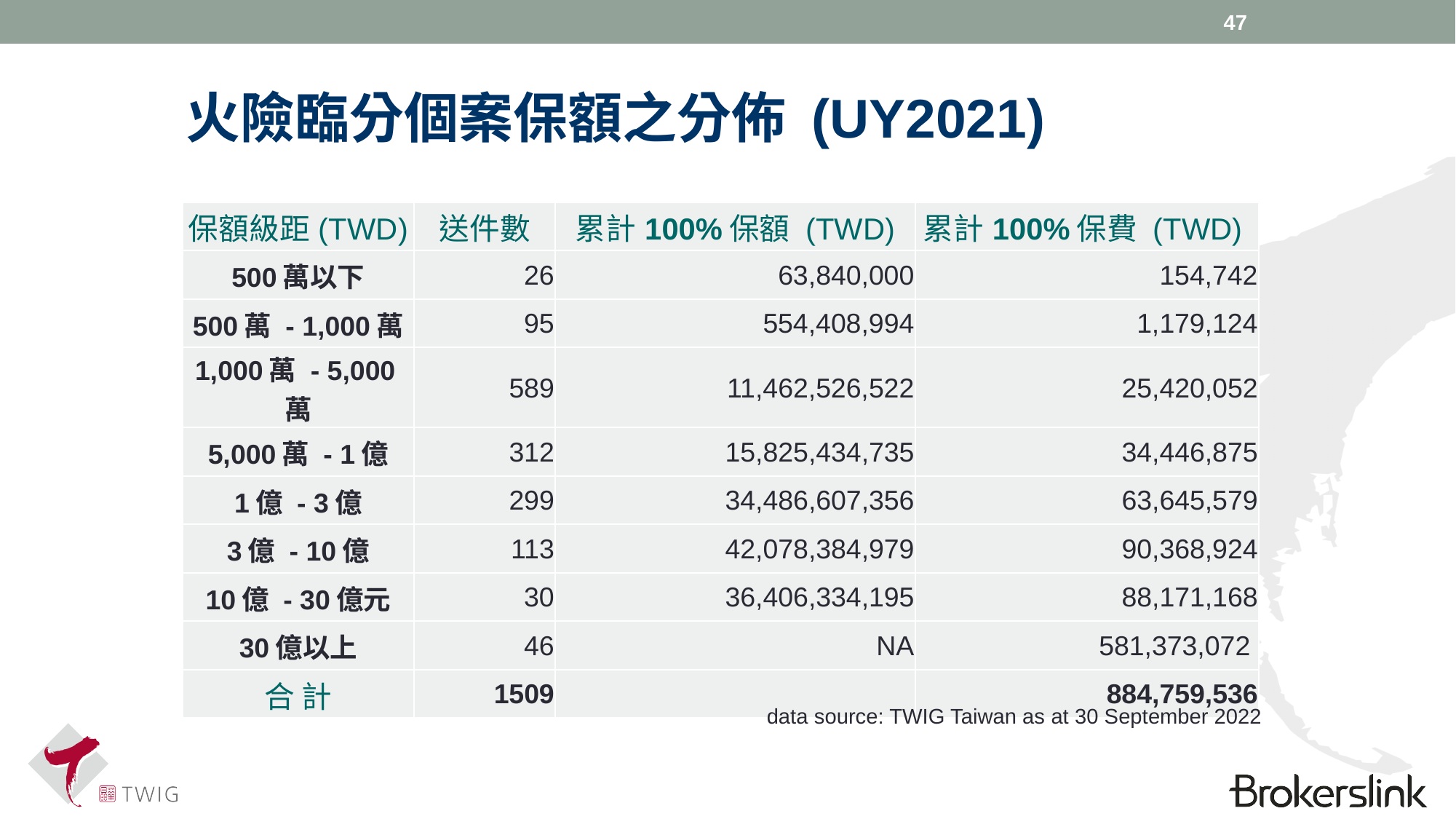

47
火險臨分個案保額之分佈 (UY2021)
| 保額級距(TWD) | 送件數 | 累計100%保額 (TWD) | 累計100%保費 (TWD) |
| --- | --- | --- | --- |
| 500萬以下 | 26 | 63,840,000 | 154,742 |
| 500萬 - 1,000萬 | 95 | 554,408,994 | 1,179,124 |
| 1,000萬 - 5,000萬 | 589 | 11,462,526,522 | 25,420,052 |
| 5,000萬 - 1億 | 312 | 15,825,434,735 | 34,446,875 |
| 1億 - 3億 | 299 | 34,486,607,356 | 63,645,579 |
| 3億 - 10億 | 113 | 42,078,384,979 | 90,368,924 |
| 10億 - 30億元 | 30 | 36,406,334,195 | 88,171,168 |
| 30億以上 | 46 | NA | 581,373,072 |
| 合 計 | 1509 |  | 884,759,536 |
data source: TWIG Taiwan as at 30 September 2022